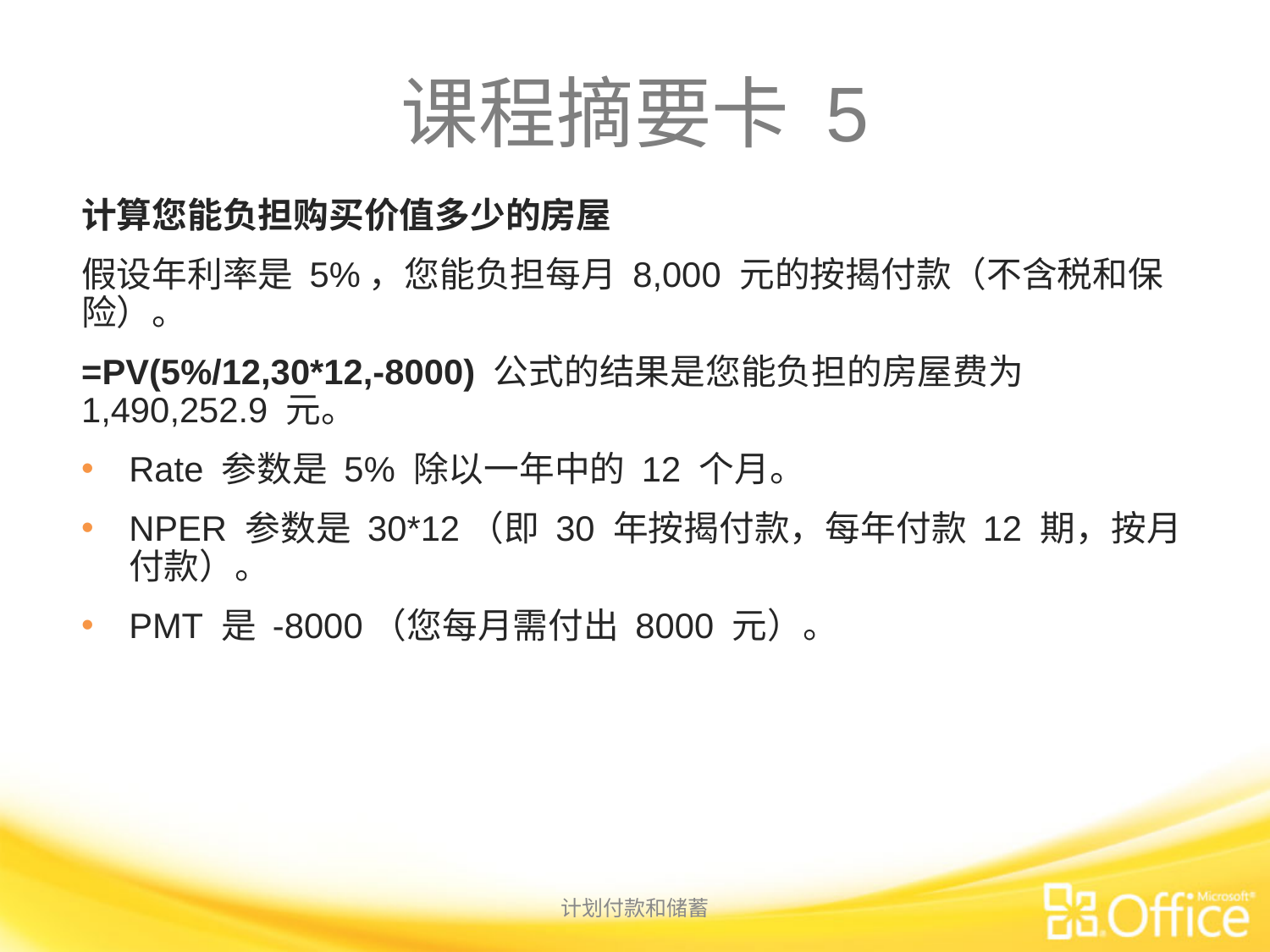

# 课程摘要卡 5
计算您能负担购买价值多少的房屋
假设年利率是 5%，您能负担每月 8,000 元的按揭付款（不含税和保险）。
=PV(5%/12,30*12,-8000) 公式的结果是您能负担的房屋费为 1,490,252.9 元。
Rate 参数是 5% 除以一年中的 12 个月。
NPER 参数是 30*12（即 30 年按揭付款，每年付款 12 期，按月付款）。
PMT 是 -8000（您每月需付出 8000 元）。

计划付款和储蓄